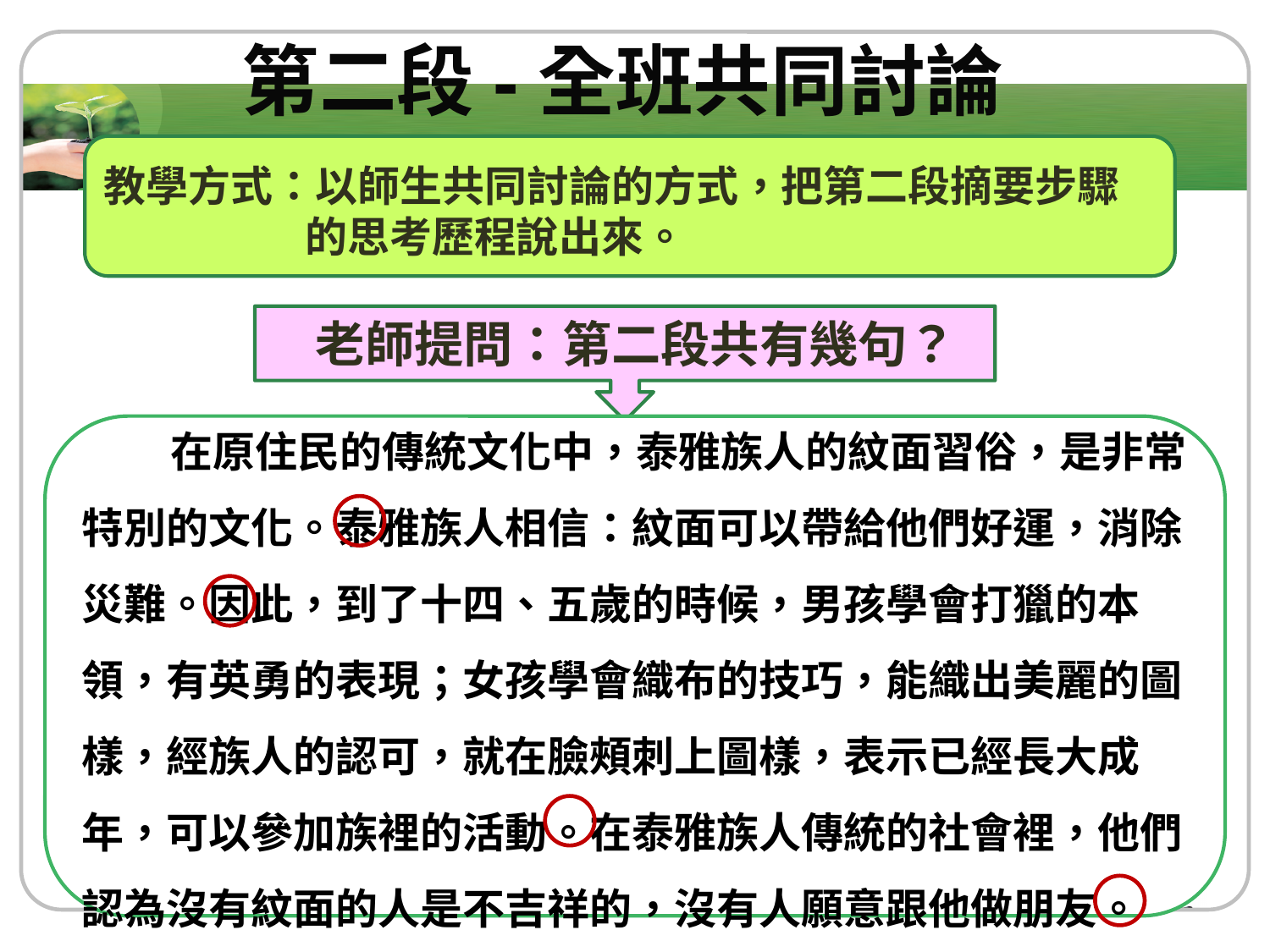

第二段-全班共同討論

教學方式：以師生共同討論的方式，把第二段摘要步驟
                    的思考歷程說出來。

    老師提問：第二段共有幾句？
          在原住民的傳統文化中，泰雅族人的紋面習俗，是非常特別的文化。泰雅族人相信：紋面可以帶給他們好運，消除災難。因此，到了十四、五歲的時候，男孩學會打獵的本領，有英勇的表現；女孩學會織布的技巧，能織出美麗的圖樣，經族人的認可，就在臉頰刺上圖樣，表示已經長大成年，可以參加族裡的活動。在泰雅族人傳統的社會裡，他們認為沒有紋面的人是不吉祥的，沒有人願意跟他做朋友。